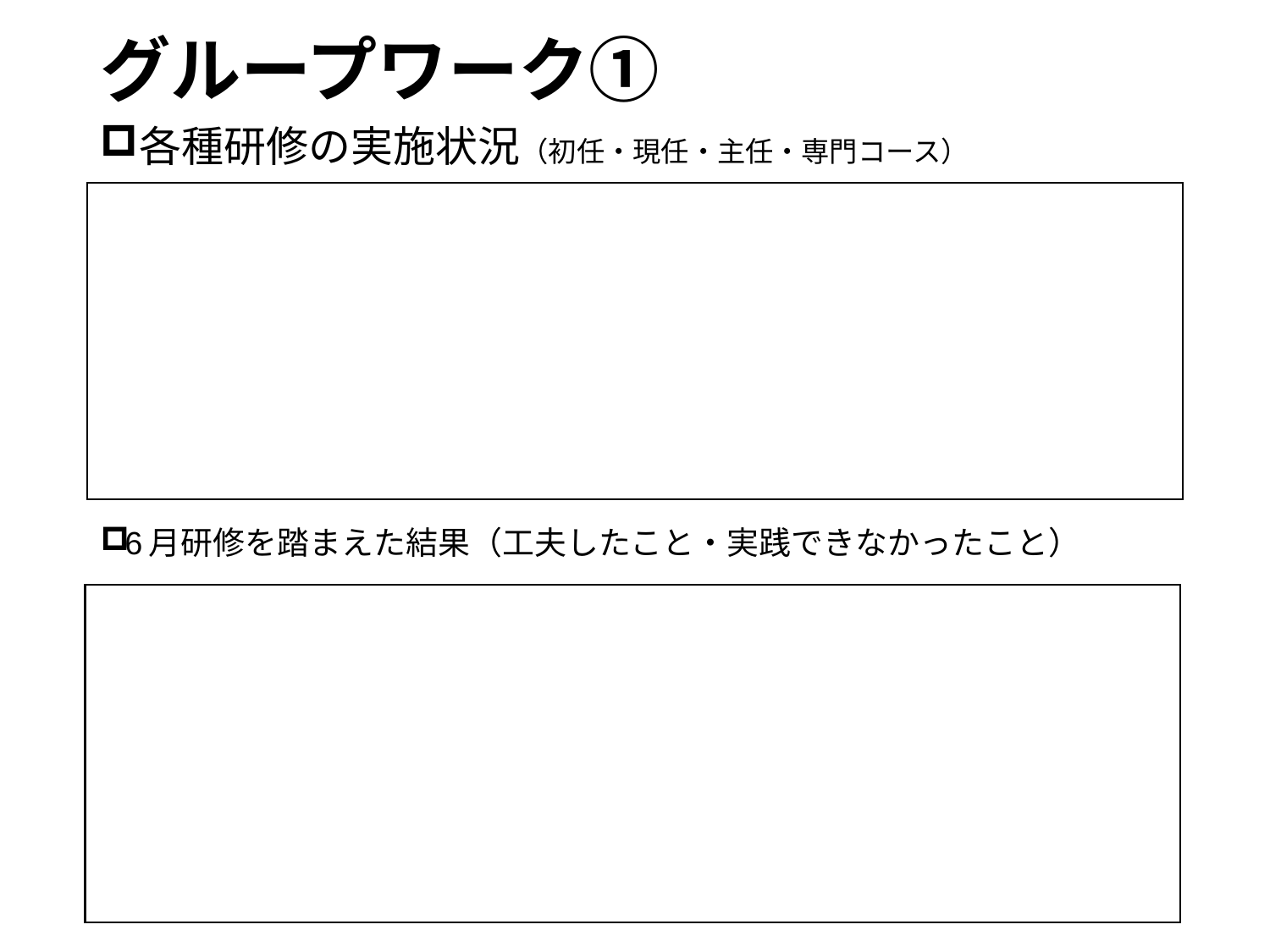

# グループワーク①
各種研修の実施状況（初任・現任・主任・専門コース）

6月研修を踏まえた結果（工夫したこと・実践できなかったこと）